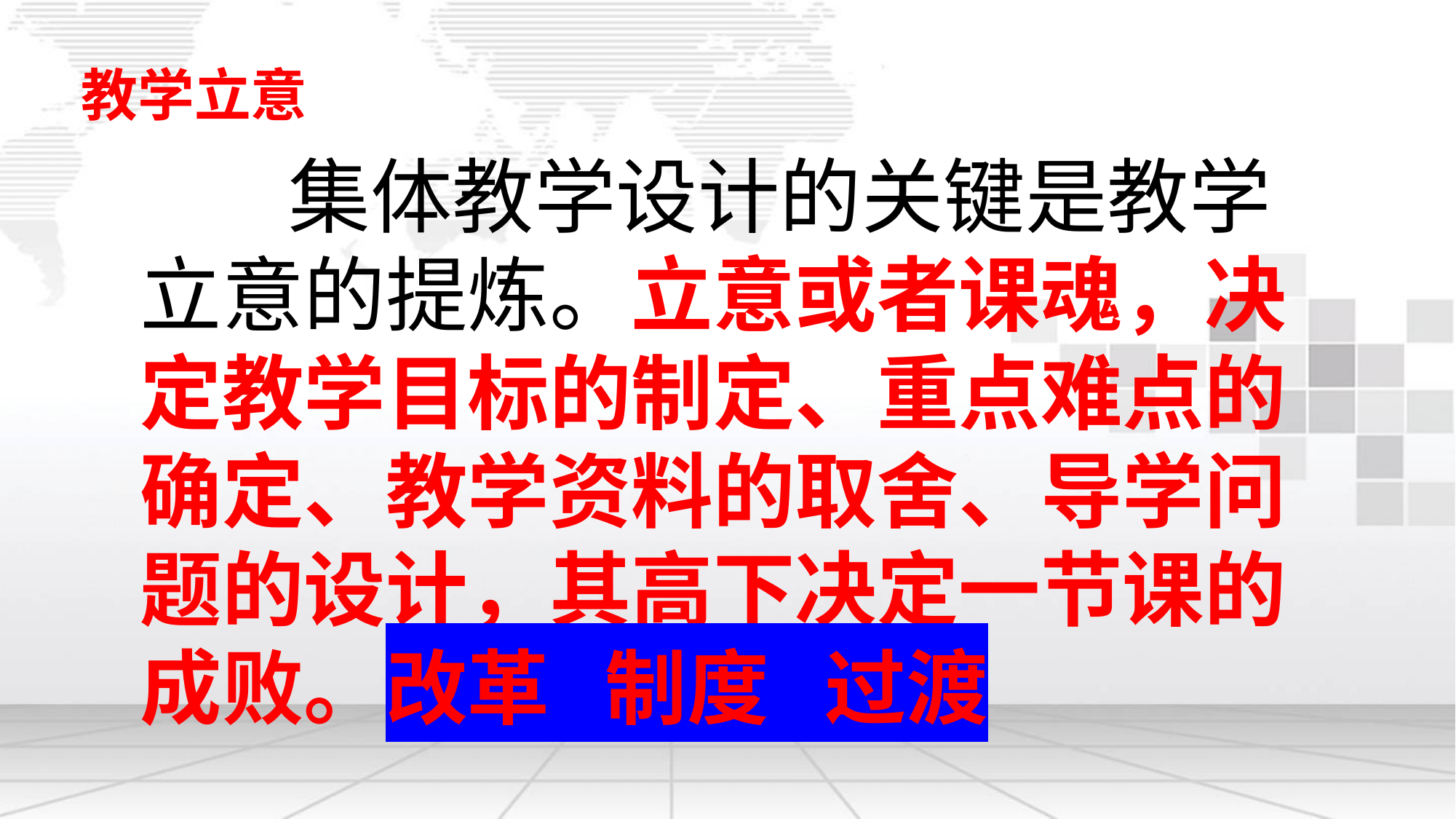

集体教学设计的关键是教学立意的提炼。立意或者课魂，决定教学目标的制定、重点难点的确定、教学资料的取舍、导学问题的设计，其高下决定一节课的成败。改革   制度   过渡

教学立意